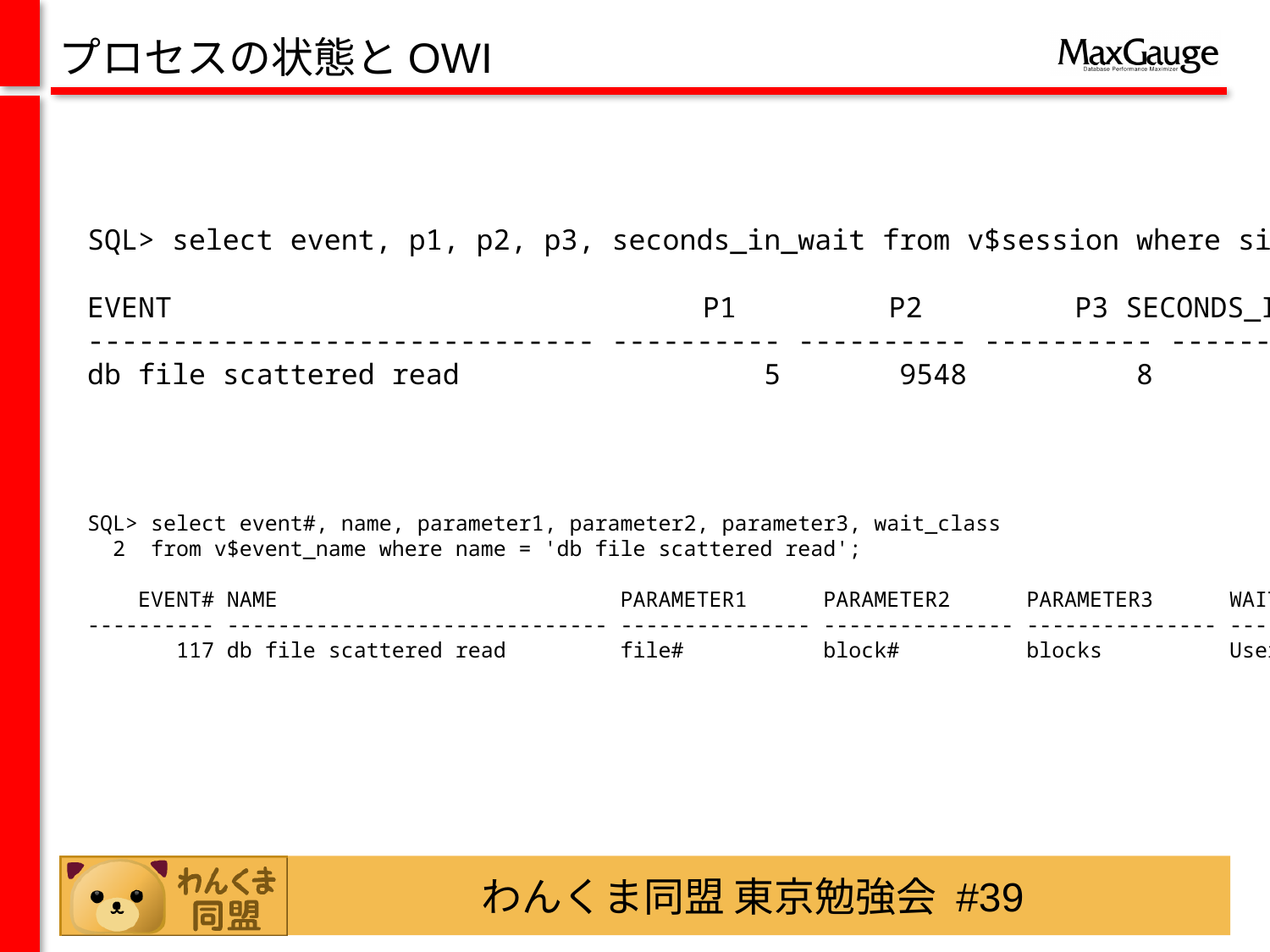

プロセスの状態とOWI
SQL> select event, p1, p2, p3, seconds_in_wait from v$session where sid = 146;
EVENT                           　     P1         P2         P3 SECONDS_IN_WAIT
------------------------------ ---------- ---------- ---------- ---------------
db file scattered read                  5       9548          8              12
SQL> select event#, name, parameter1, parameter2, parameter3, wait_class
  2  from v$event_name where name = 'db file scattered read';
    EVENT# NAME                           PARAMETER1      PARAMETER2      PARAMETER3      WAIT_CLASS
---------- ------------------------------ --------------- --------------- --------------- --------------
       117 db file scattered read         file#           block#          blocks          User I/O